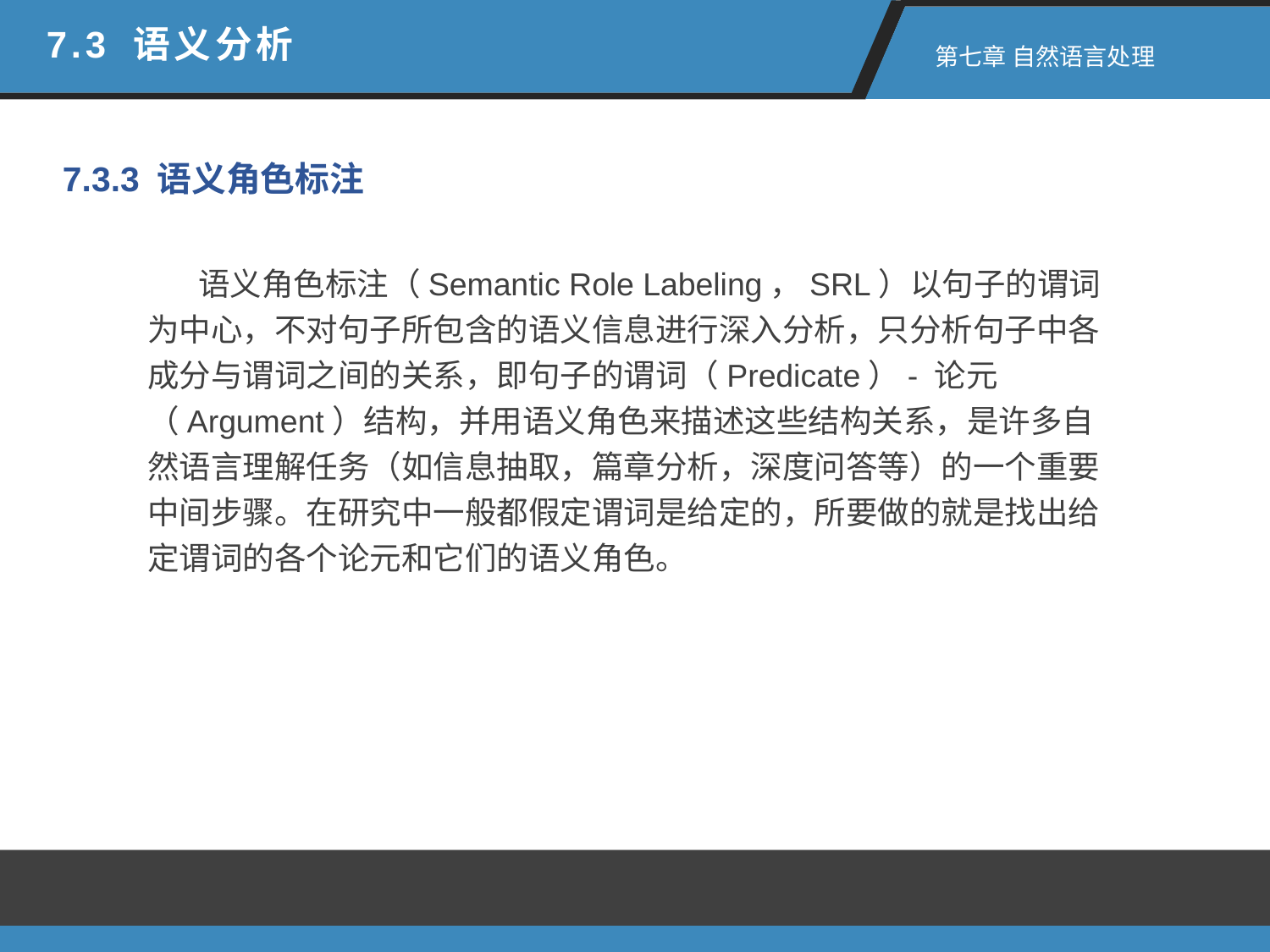

7.3 语义分析
  第七章 自然语言处理
7.3.3 语义角色标注

      语义角色标注（Semantic Role Labeling，SRL）以句子的谓词为中心，不对句子所包含的语义信息进行深入分析，只分析句子中各成分与谓词之间的关系，即句子的谓词（Predicate）- 论元（Argument）结构，并用语义角色来描述这些结构关系，是许多自然语言理解任务（如信息抽取，篇章分析，深度问答等）的一个重要中间步骤。在研究中一般都假定谓词是给定的，所要做的就是找出给定谓词的各个论元和它们的语义角色。